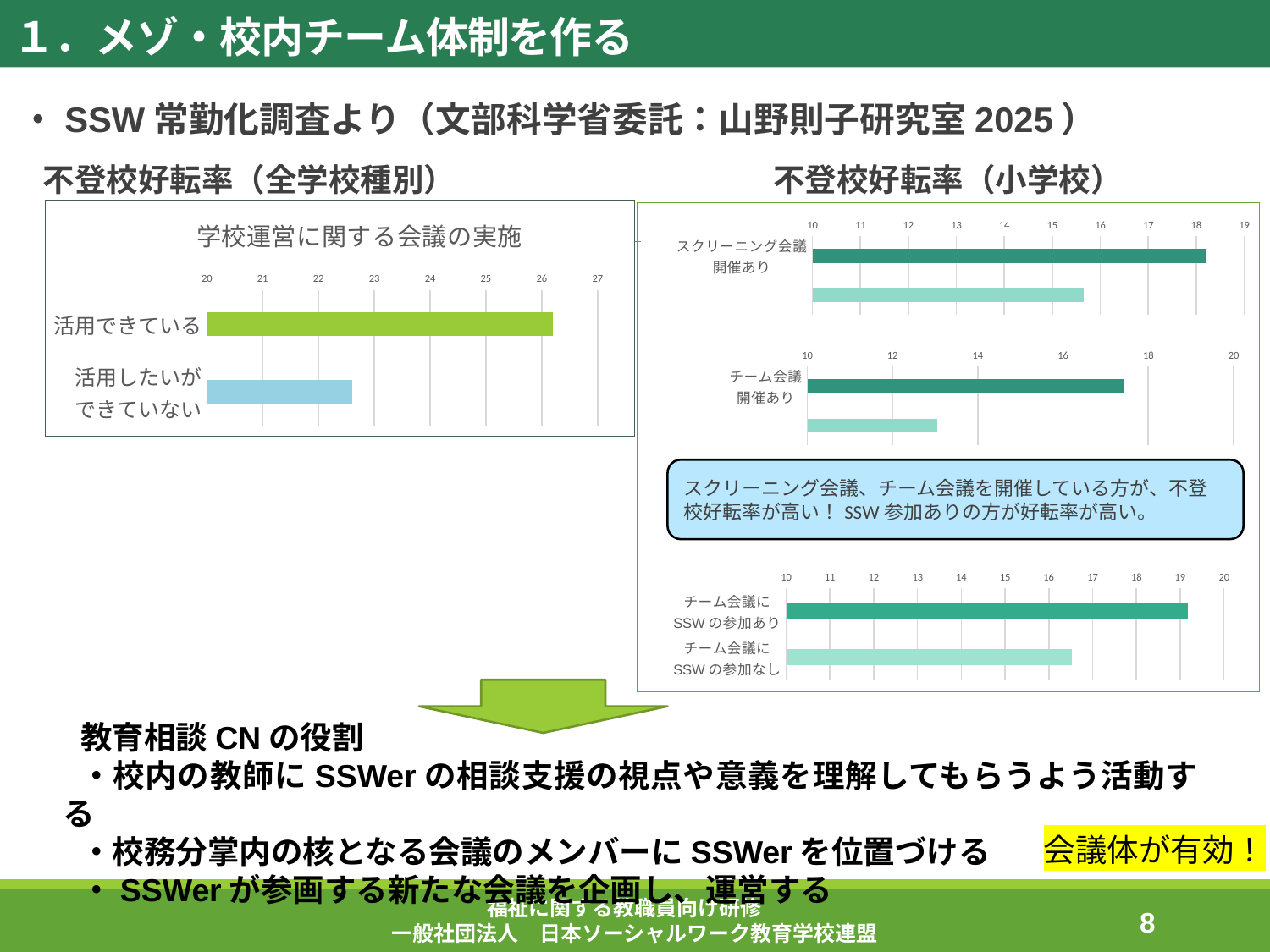

１．メゾ・校内チーム体制を作る
・SSW常勤化調査より（文部科学省委託：山野則子研究室2025）
  不登校好転率（全学校種別）　　　　　　　　　　不登校好転率（小学校）

### Chart: 学校運営に関する会議の実施

| Category |  |
|---|---|
| 活用できている | 26.2 |
| 活用したいが
できていない | 22.6 |

### Chart

| Category | 不登校好転率** |
|---|---|
| スクリーニング会議
開催あり | 18.2023 |
| スクリーニング会議
開催なし | 15.6639 |

### Chart

| Category | 不登校好転率** |
|---|---|
| チーム会議
開催あり | 17.4375 |
| チーム会議
開催なし | 13.0555 |
スクリーニング会議、チーム会議を開催している方が、不登校好転率が高い！SSW参加ありの方が好転率が高い。

### Chart

| Category |  |
|---|---|
| チーム会議に
SSWの参加あり | 19.18 |
| チーム会議に
SSWの参加なし | 16.53 |

教育相談CNの役割
・校内の教師にSSWerの相談支援の視点や意義を理解してもらうよう活動する
・校務分掌内の核となる会議のメンバーにSSWerを位置づける
・SSWerが参画する新たな会議を企画し、運営する
会議体が有効！
福祉に関する教職員向け研修
一般社団法人　日本ソーシャルワーク教育学校連盟
8